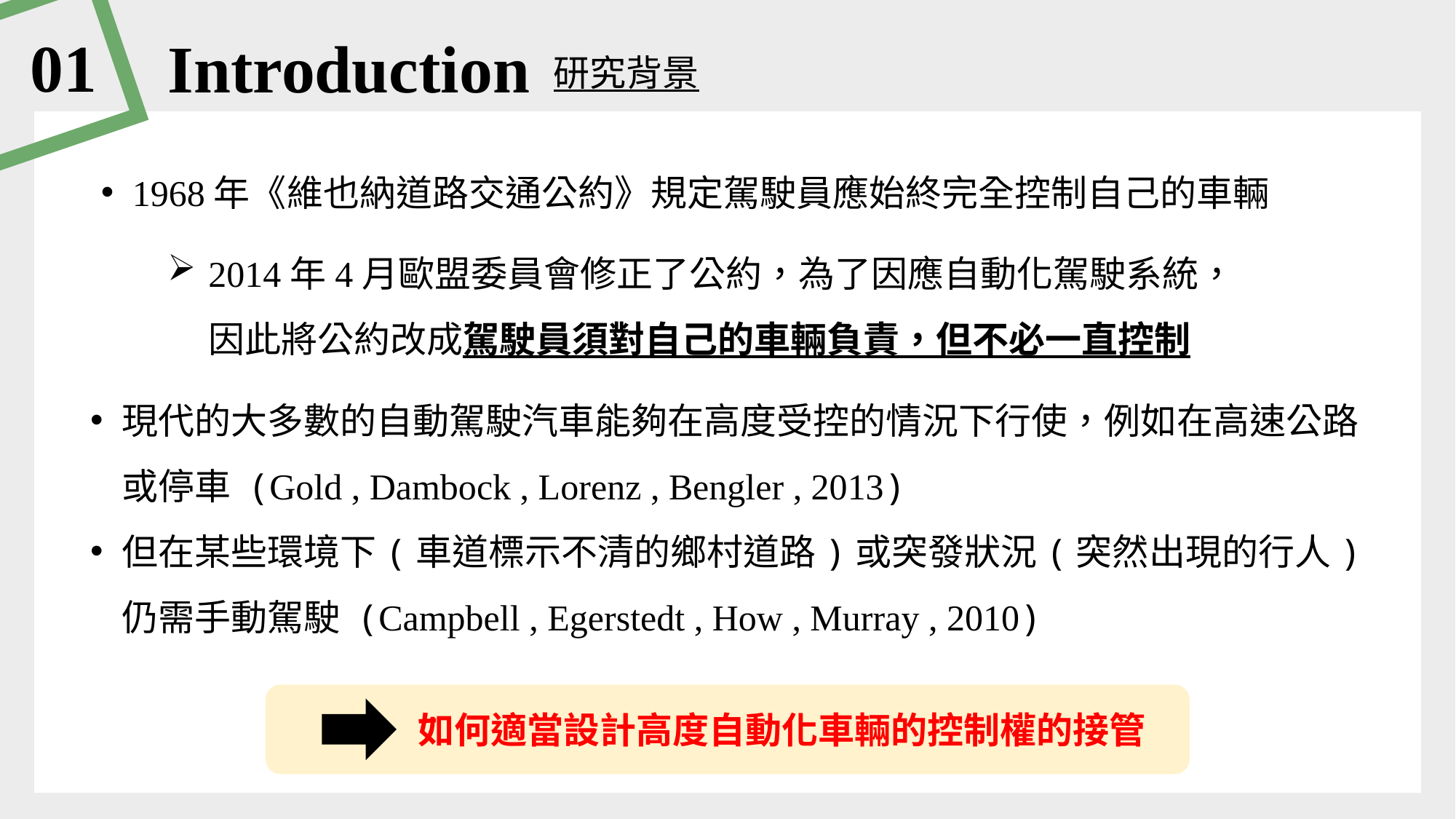

01
Introduction
研究背景

1968年《維也納道路交通公約》規定駕駛員應始終完全控制自己的車輛
2014年4月歐盟委員會修正了公約，為了因應自動化駕駛系統，因此將公約改成駕駛員須對自己的車輛負責，但不必一直控制
現代的大多數的自動駕駛汽車能夠在高度受控的情況下行使，例如在高速公路或停車 (Gold , Dambock , Lorenz , Bengler , 2013)
但在某些環境下(車道標示不清的鄉村道路)或突發狀況(突然出現的行人)仍需手動駕駛 (Campbell , Egerstedt , How , Murray , 2010)

如何適當設計高度自動化車輛的控制權的接管